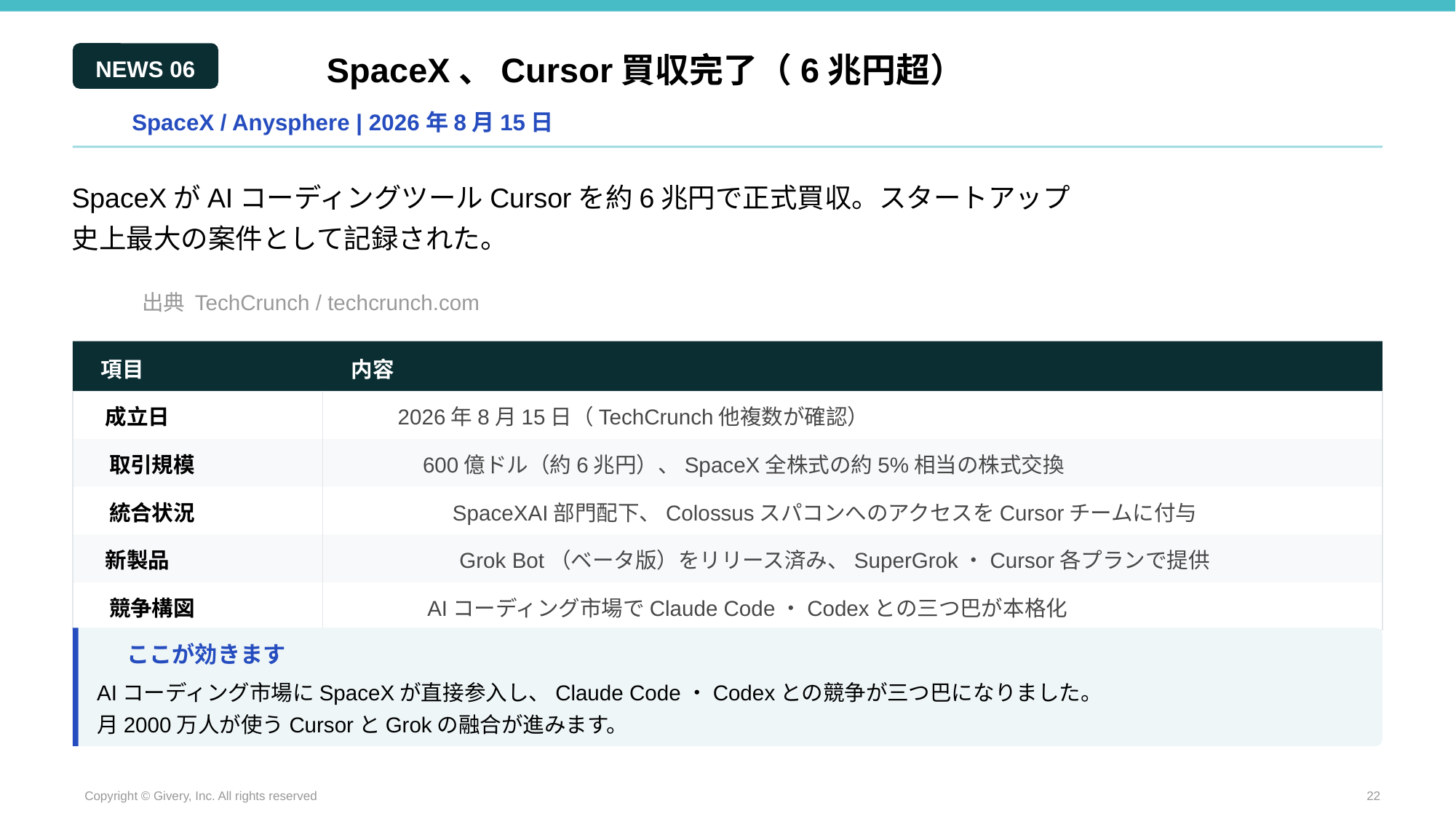

SpaceX、Cursor買収完了（6兆円超）
NEWS 06
SpaceX / Anysphere | 2026年8月15日

SpaceXがAIコーディングツールCursorを約6兆円で正式買収。スタートアップ
史上最大の案件として記録された。
出典 TechCrunch / techcrunch.com

項目
内容

成立日
2026年8月15日（TechCrunch他複数が確認）

取引規模
600億ドル（約6兆円）、SpaceX全株式の約5%相当の株式交換

統合状況
SpaceXAI部門配下、ColossusスパコンへのアクセスをCursorチームに付与

新製品
Grok Bot（ベータ版）をリリース済み、SuperGrok・Cursor各プランで提供

競争構図
AIコーディング市場でClaude Code・Codexとの三つ巴が本格化

ここが効きます
AIコーディング市場にSpaceXが直接参入し、Claude Code・Codexとの競争が三つ巴になりました。
月2000万人が使うCursorとGrokの融合が進みます。
Copyright © Givery, Inc. All rights reserved
22